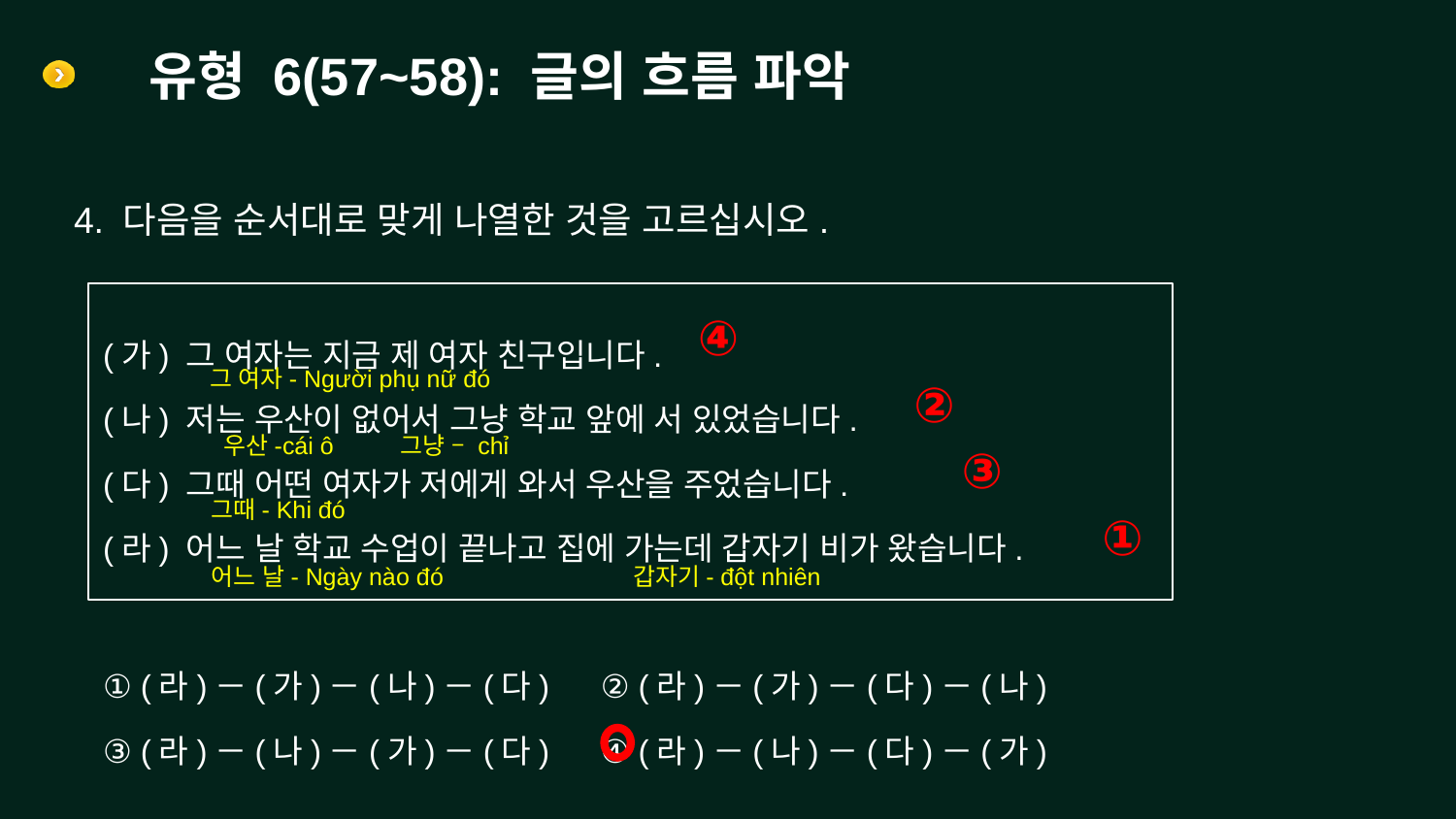

# 유형 6(57~58): 글의 흐름 파악
4. 다음을 순서대로 맞게 나열한 것을 고르십시오.
(가) 그 여자는 지금 제 여자 친구입니다.
(나) 저는 우산이 없어서 그냥 학교 앞에 서 있었습니다.
(다) 그때 어떤 여자가 저에게 와서 우산을 주었습니다.
(라) 어느 날 학교 수업이 끝나고 집에 가는데 갑자기 비가 왔습니다.
④
그 여자- Người phụ nữ đó
②
 우산-cái ô         그냥 – chỉ
③
그때- Khi đó
①
어느 날- Ngày nào đó                           갑자기- đột nhiên
① (라)－(가)－(나)－(다)
③ (라)－(나)－(가)－(다)
② (라)－(가)－(다)－(나)
④ (라)－(나)－(다)－(가)